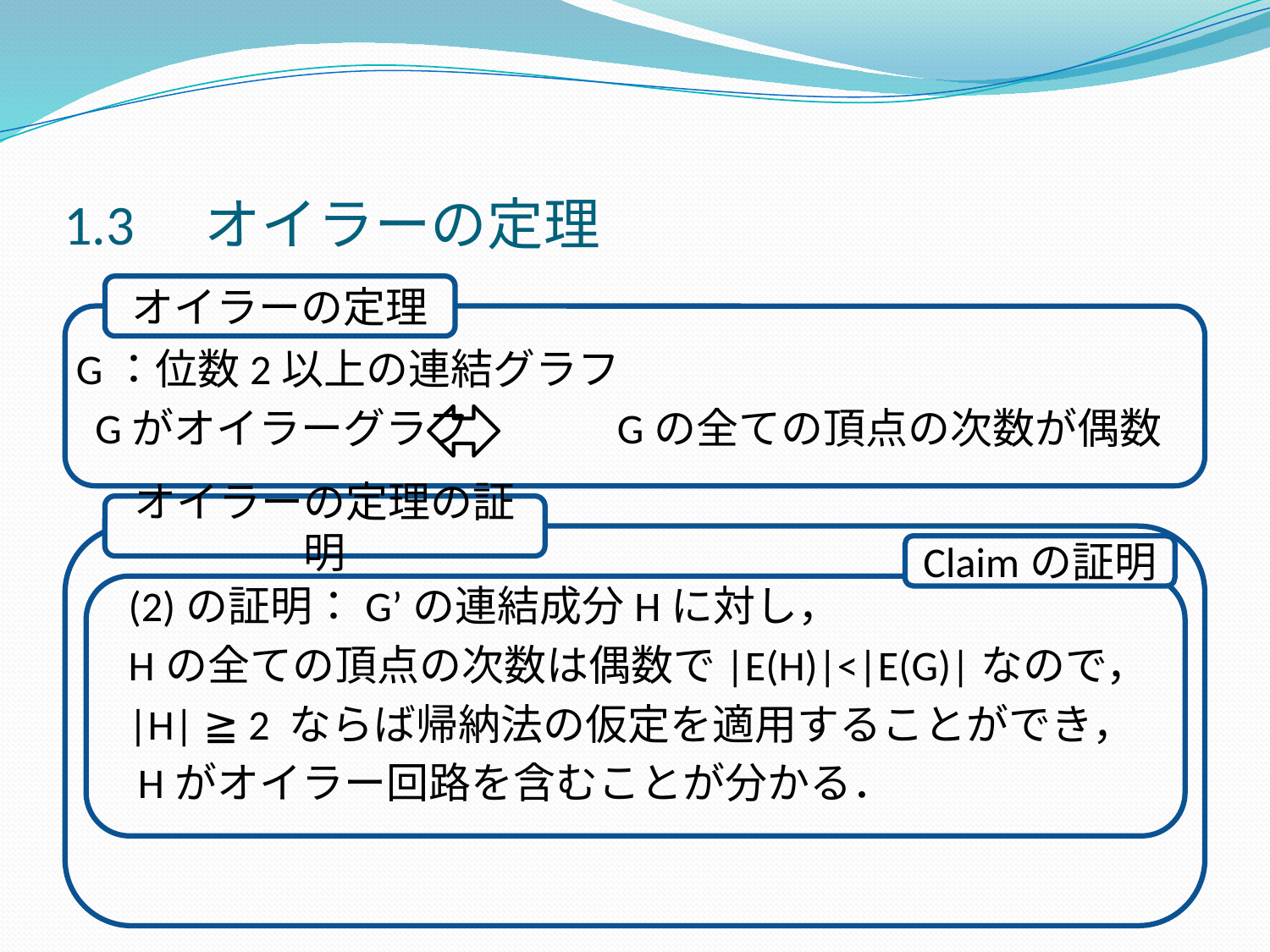

# 1.3　オイラーの定理

オイラーの定理

G：位数2以上の連結グラフ
  Gがオイラーグラフ　　　 Gの全ての頂点の次数が偶数

　(2)の証明：G’の連結成分Hに対し，
　Hの全ての頂点の次数は偶数で|E(H)|<|E(G)|なので，
　|H| ≧ 2 ならば帰納法の仮定を適用することができ，
　 Hがオイラー回路を含むことが分かる．

オイラーの定理の証明

Claimの証明